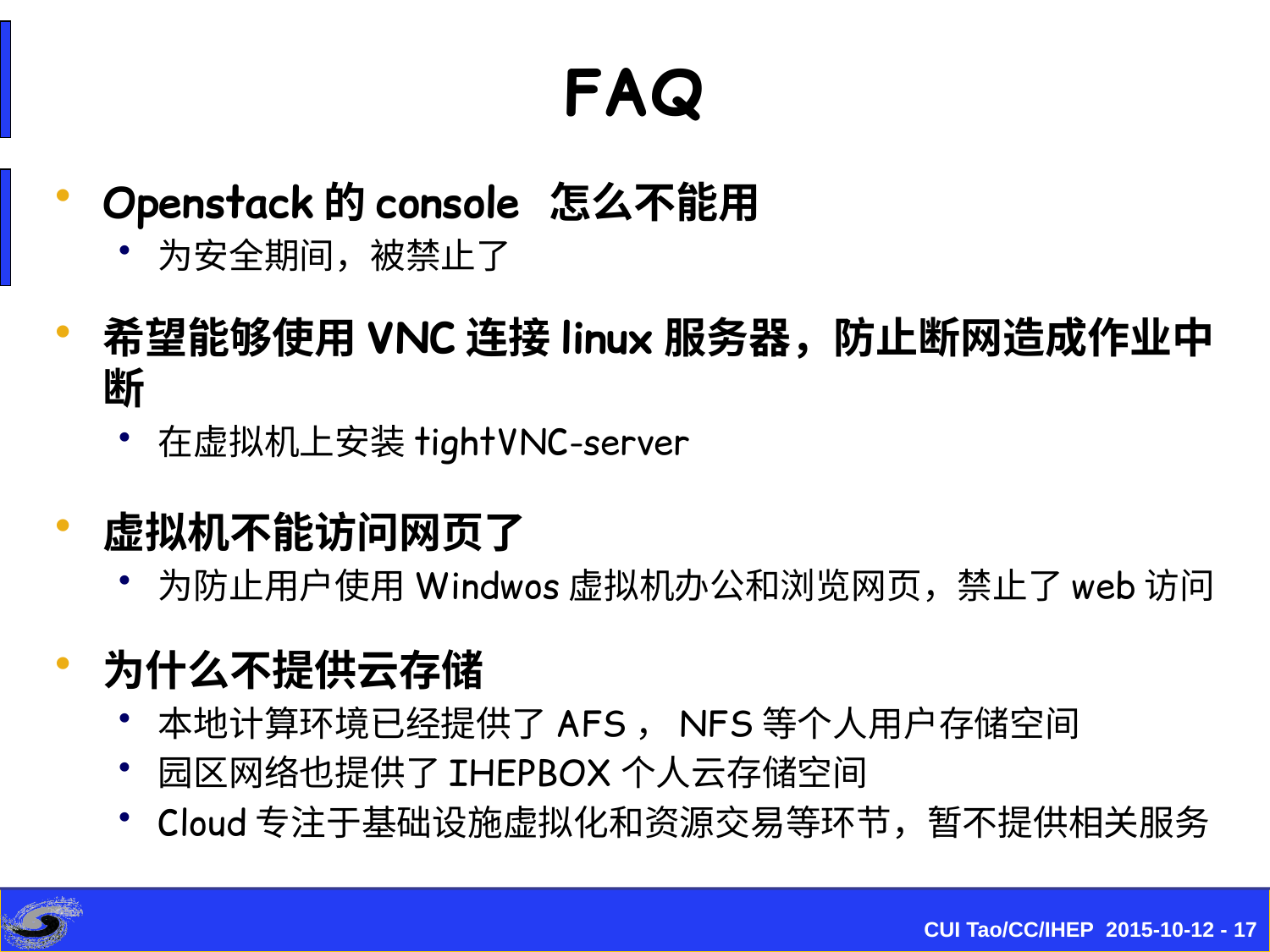

# FAQ
Openstack的console 怎么不能用
为安全期间，被禁止了

希望能够使用VNC连接linux服务器，防止断网造成作业中断
在虚拟机上安装tightVNC-server

虚拟机不能访问网页了
为防止用户使用Windwos虚拟机办公和浏览网页，禁止了web访问

为什么不提供云存储
本地计算环境已经提供了AFS，NFS等个人用户存储空间
园区网络也提供了IHEPBOX个人云存储空间
Cloud专注于基础设施虚拟化和资源交易等环节，暂不提供相关服务
CUI Tao/CC/IHEP  2015-10-12 - 17